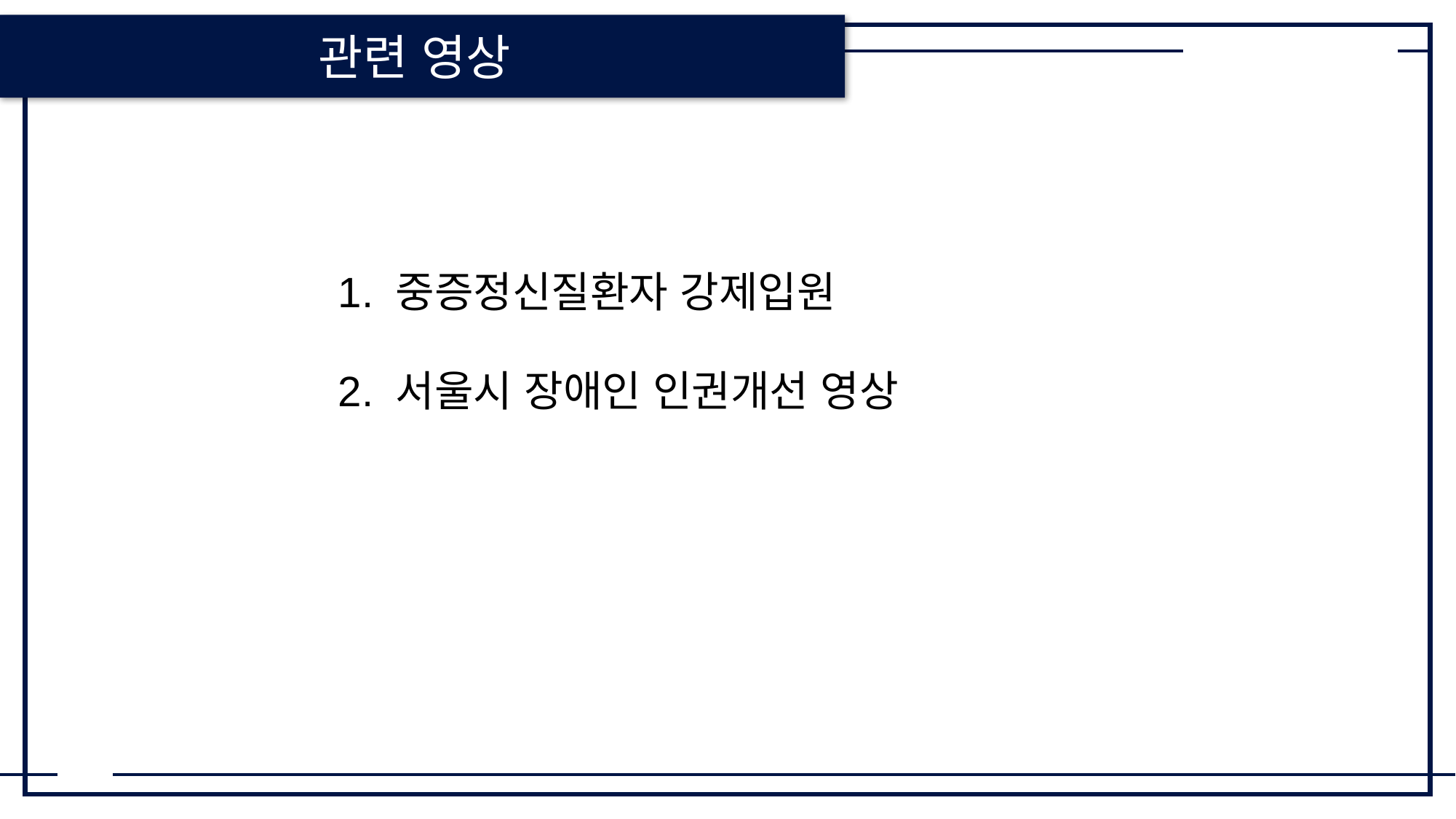

관련 영상

1. 중증정신질환자 강제입원
2. 서울시 장애인 인권개선 영상